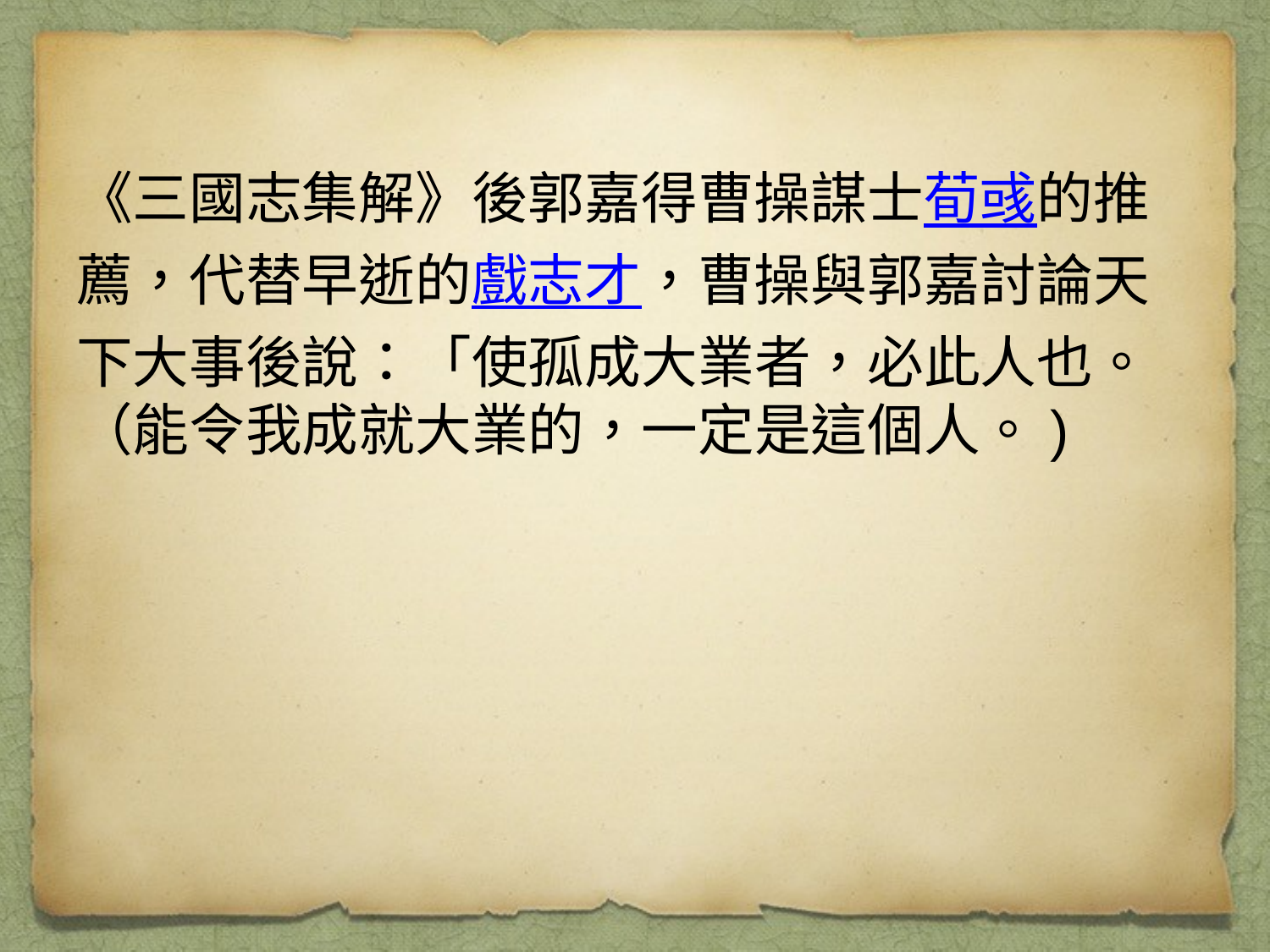

#
《三國志集解》後郭嘉得曹操謀士荀彧的推薦，代替早逝的戲志才，曹操與郭嘉討論天下大事後說：「使孤成大業者，必此人也。（能令我成就大業的，一定是這個人。)